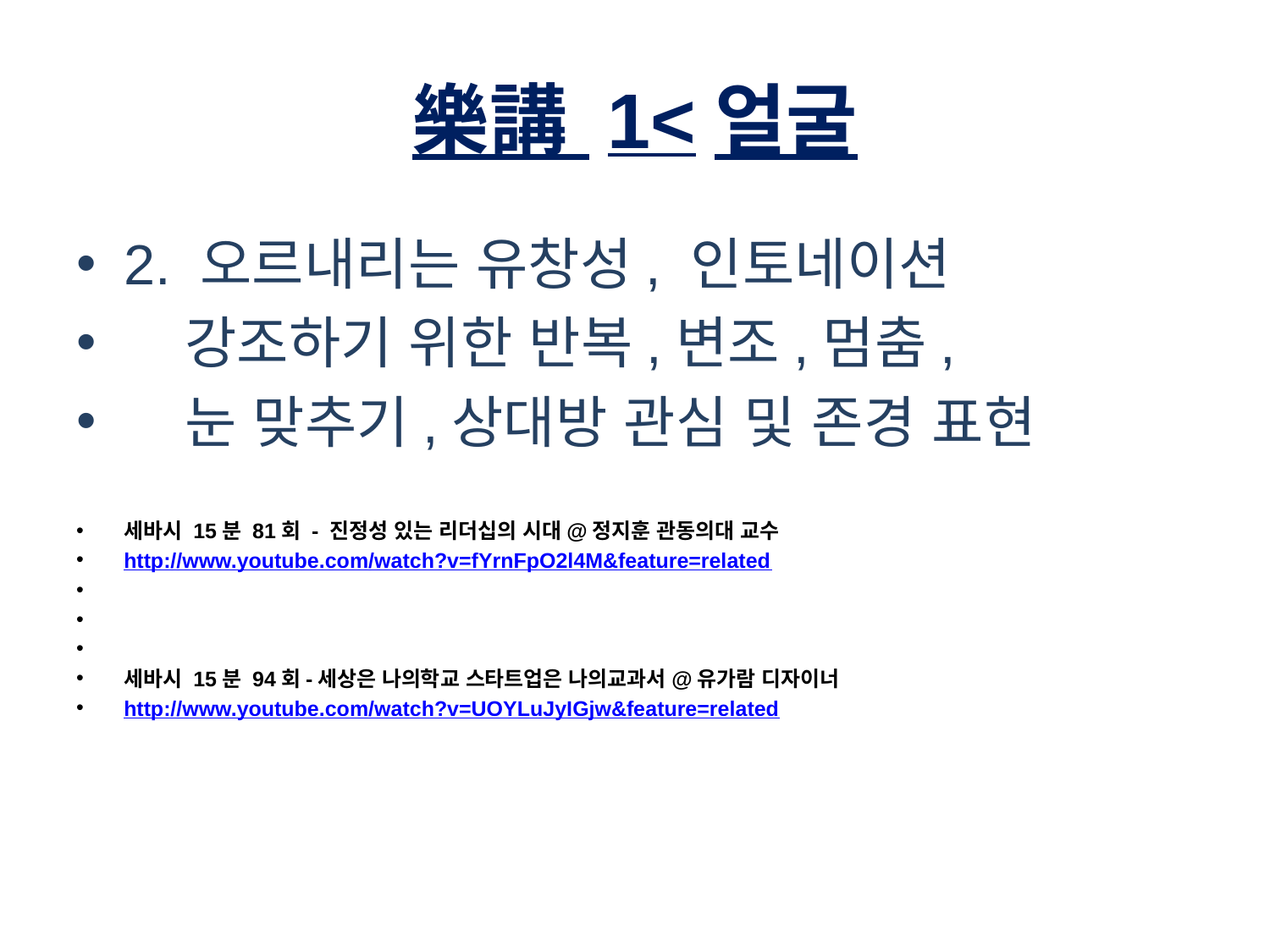

# 樂講 1<얼굴
2. 오르내리는 유창성, 인토네이션
   강조하기 위한 반복,변조,멈춤,
   눈 맞추기,상대방 관심 및 존경 표현

세바시 15분 81회 - 진정성 있는 리더십의 시대@정지훈 관동의대 교수
http://www.youtube.com/watch?v=fYrnFpO2l4M&feature=related

세바시 15분 94회-세상은 나의학교 스타트업은 나의교과서@유가람 디자이너
http://www.youtube.com/watch?v=UOYLuJyIGjw&feature=related